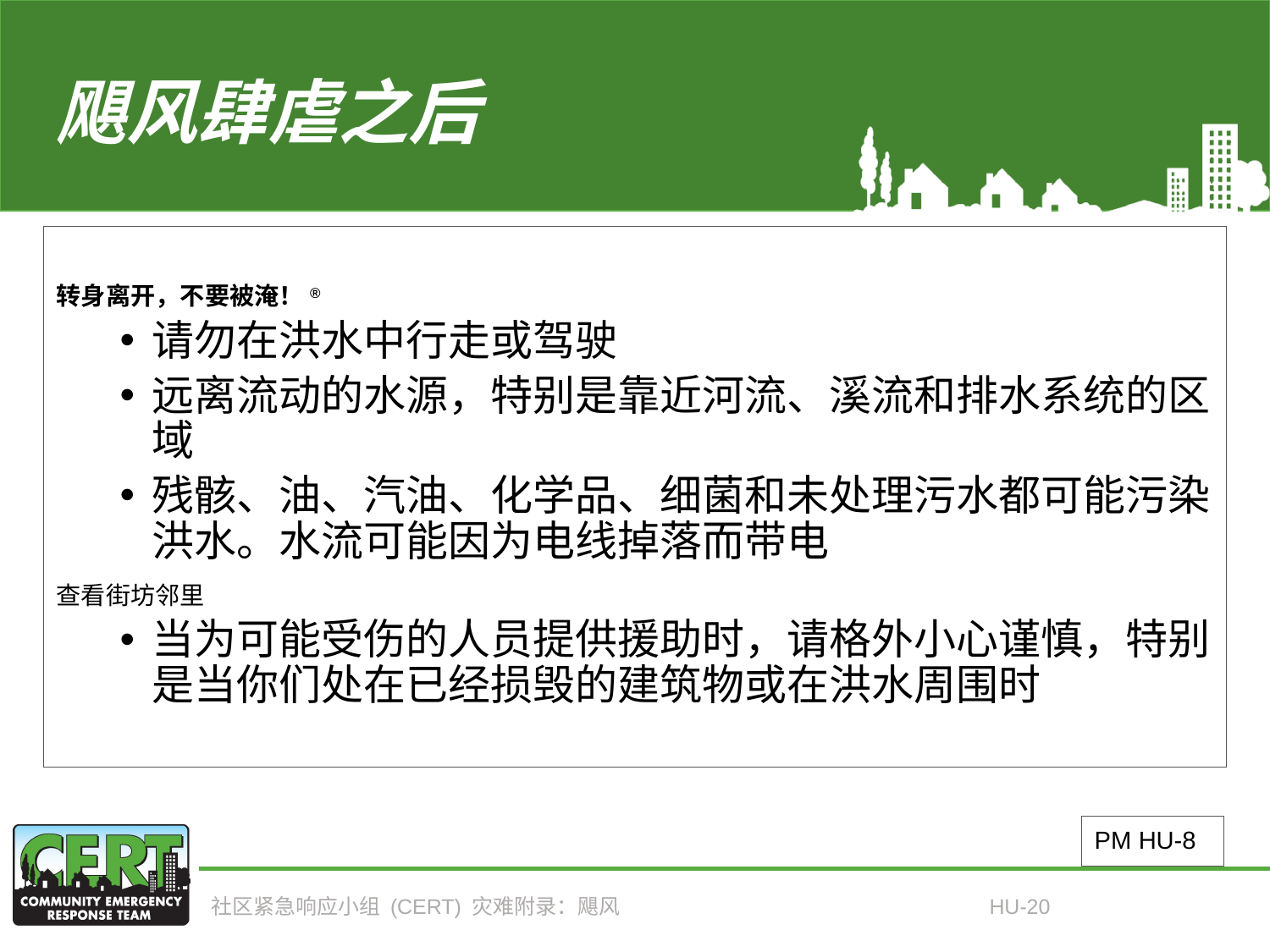

# 飓风肆虐之后
转身离开，不要被淹！®
请勿在洪水中行走或驾驶
远离流动的水源，特别是靠近河流、溪流和排水系统的区域
残骸、油、汽油、化学品、细菌和未处理污水都可能污染洪水。水流可能因为电线掉落而带电
查看街坊邻里
当为可能受伤的人员提供援助时，请格外小心谨慎，特别是当你们处在已经损毁的建筑物或在洪水周围时
PM HU-8
社区紧急响应小组 (CERT) 灾难附录：飓风
HU-20